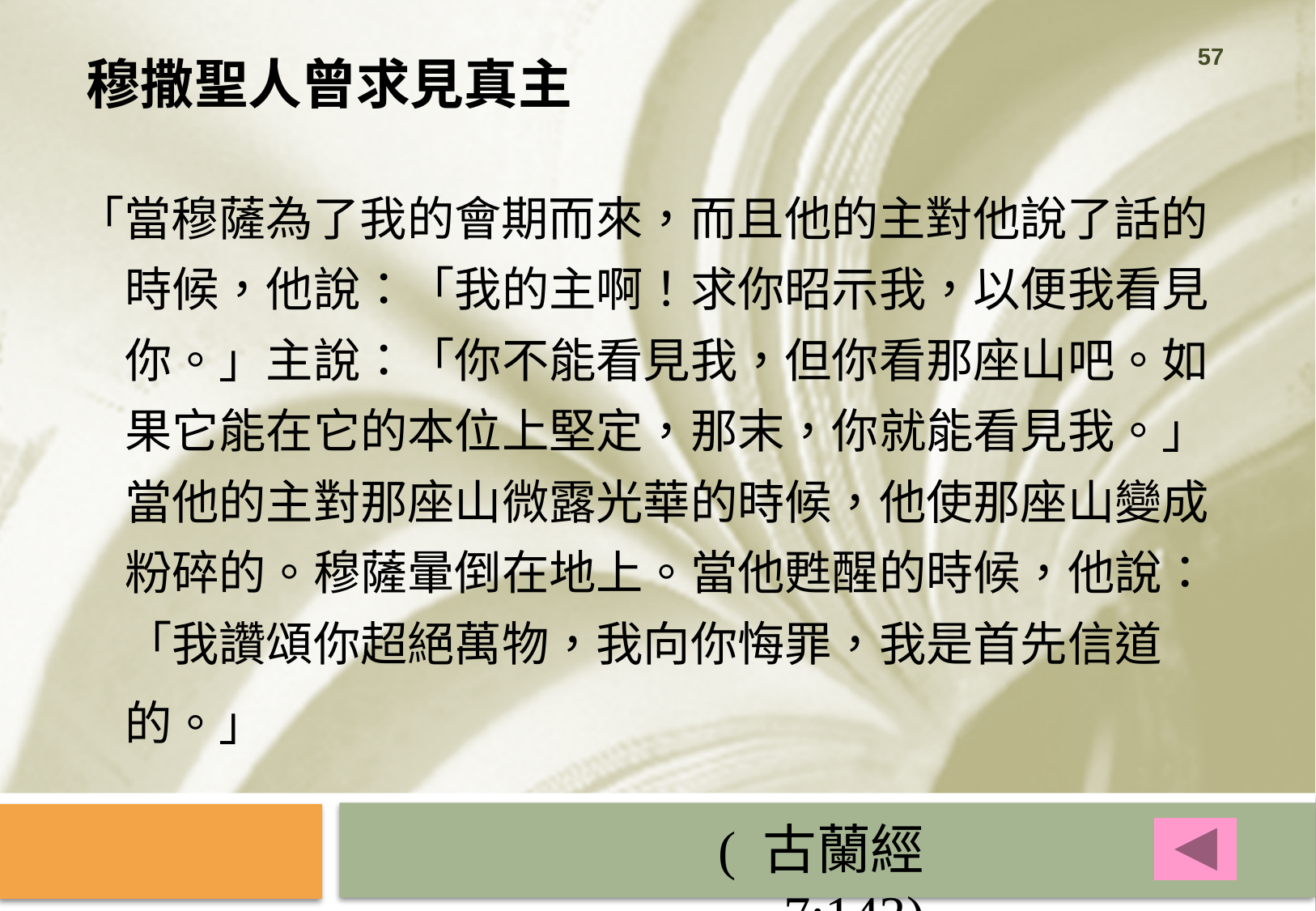

57
穆撒聖人曾求見真主
「當穆薩為了我的會期而來，而且他的主對他說了話的時候，他說：「我的主啊！求你昭示我，以便我看見你。」主說：「你不能看見我，但你看那座山吧。如果它能在它的本位上堅定，那末，你就能看見我。」當他的主對那座山微露光華的時候，他使那座山變成粉碎的。穆薩暈倒在地上。當他甦醒的時候，他說：「我讚頌你超絕萬物，我向你悔罪，我是首先信道的。」
( 古蘭經 7:143)